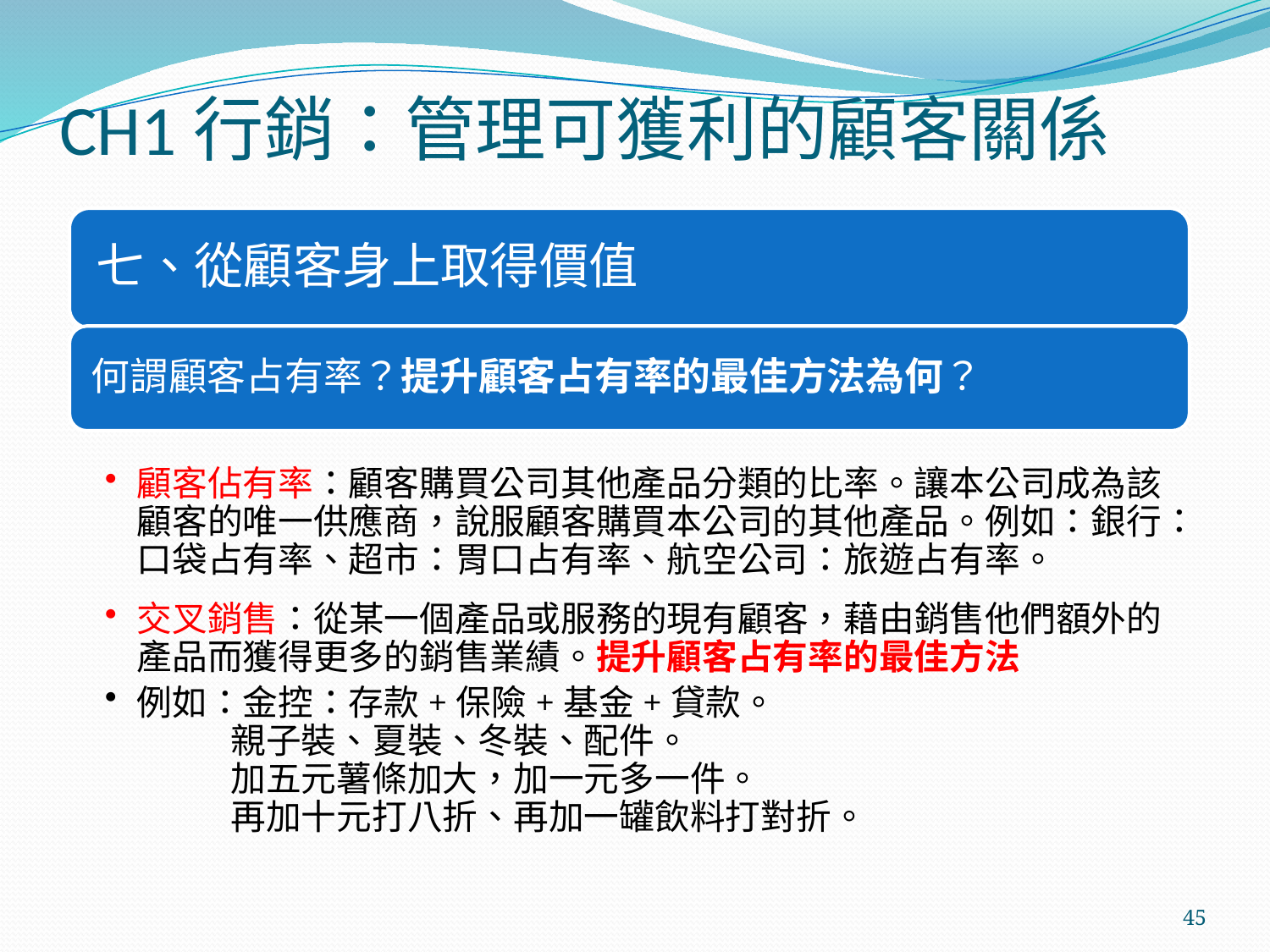

# CH1行銷：管理可獲利的顧客關係
七、從顧客身上取得價值
何謂顧客占有率？提升顧客占有率的最佳方法為何？
顧客佔有率：顧客購買公司其他產品分類的比率。讓本公司成為該顧客的唯一供應商，說服顧客購買本公司的其他產品。例如：銀行：口袋占有率、超市：胃口占有率、航空公司：旅遊占有率。
交叉銷售：從某一個產品或服務的現有顧客，藉由銷售他們額外的產品而獲得更多的銷售業績。提升顧客占有率的最佳方法
例如：金控：存款+保險+基金+貸款。
            親子裝、夏裝、冬裝、配件。
            加五元薯條加大，加一元多一件。
            再加十元打八折、再加一罐飲料打對折。
45